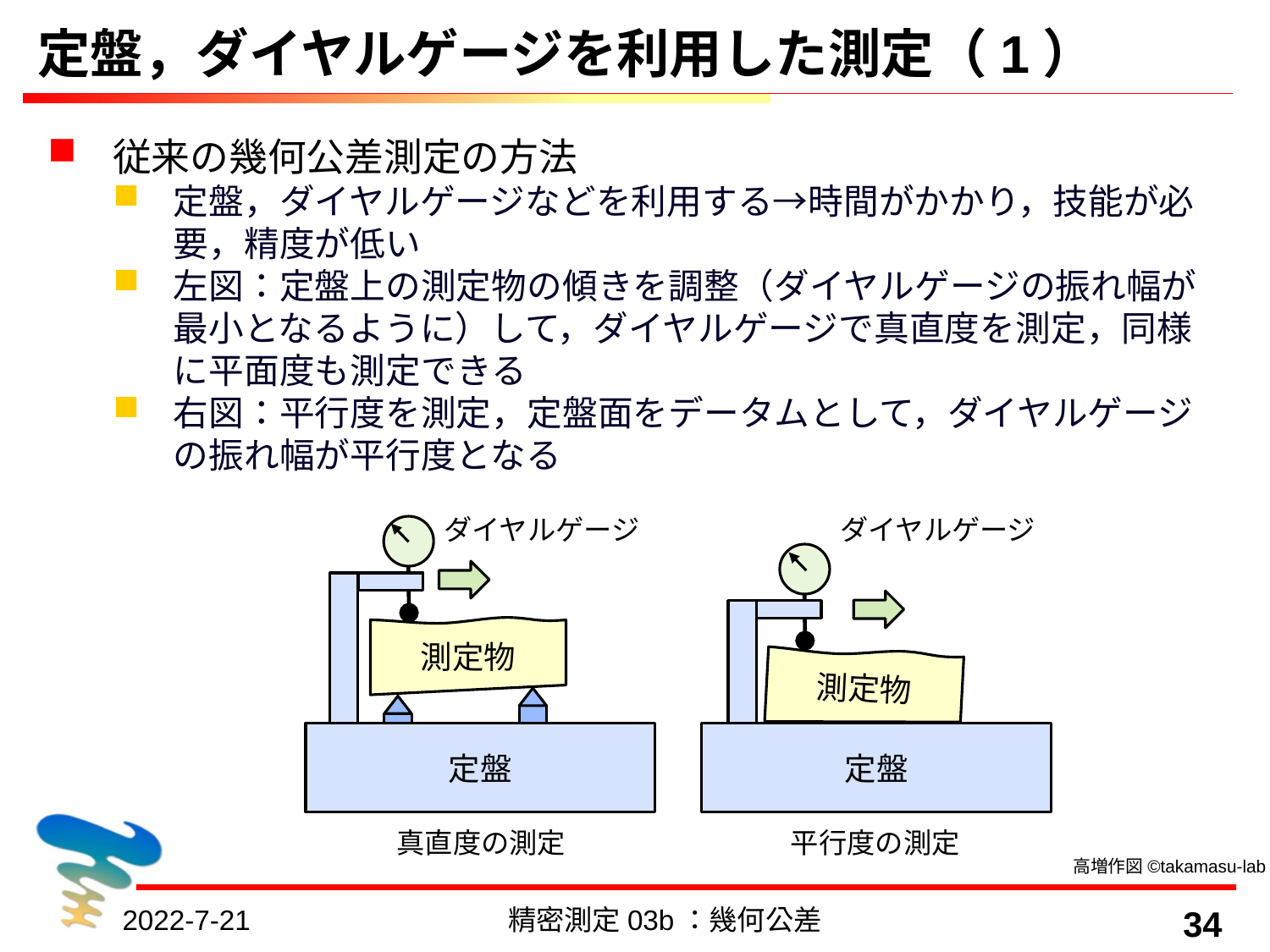

# 定盤，ダイヤルゲージを利用した測定（1）
従来の幾何公差測定の方法
定盤，ダイヤルゲージなどを利用する→時間がかかり，技能が必要，精度が低い
左図：定盤上の測定物の傾きを調整（ダイヤルゲージの振れ幅が最小となるように）して，ダイヤルゲージで真直度を測定，同様に平面度も測定できる
右図：平行度を測定，定盤面をデータムとして，ダイヤルゲージの振れ幅が平行度となる
ダイヤルゲージ

測定物

定盤
ダイヤルゲージ

測定物
定盤
真直度の測定　　　　　　　　平行度の測定
高増作図©takamasu-lab
2022-7-21
精密測定03b：幾何公差
34